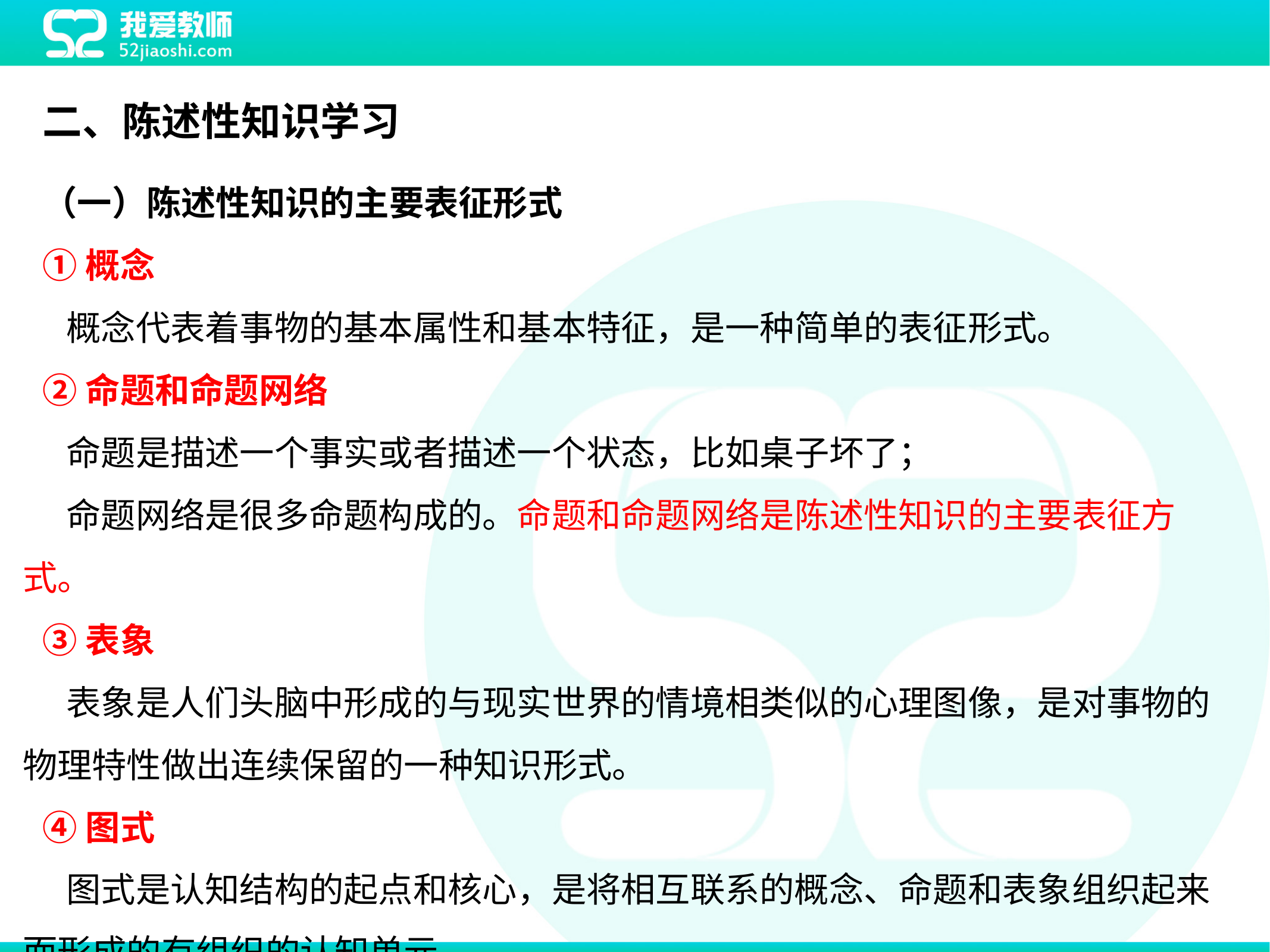

二、陈述性知识学习
（一）陈述性知识的主要表征形式
①概念
  概念代表着事物的基本属性和基本特征，是一种简单的表征形式。
②命题和命题网络
  命题是描述一个事实或者描述一个状态，比如桌子坏了；
  命题网络是很多命题构成的。命题和命题网络是陈述性知识的主要表征方式。
③表象
  表象是人们头脑中形成的与现实世界的情境相类似的心理图像，是对事物的物理特性做出连续保留的一种知识形式。
④图式
  图式是认知结构的起点和核心，是将相互联系的概念、命题和表象组织起来而形成的有组织的认知单元。